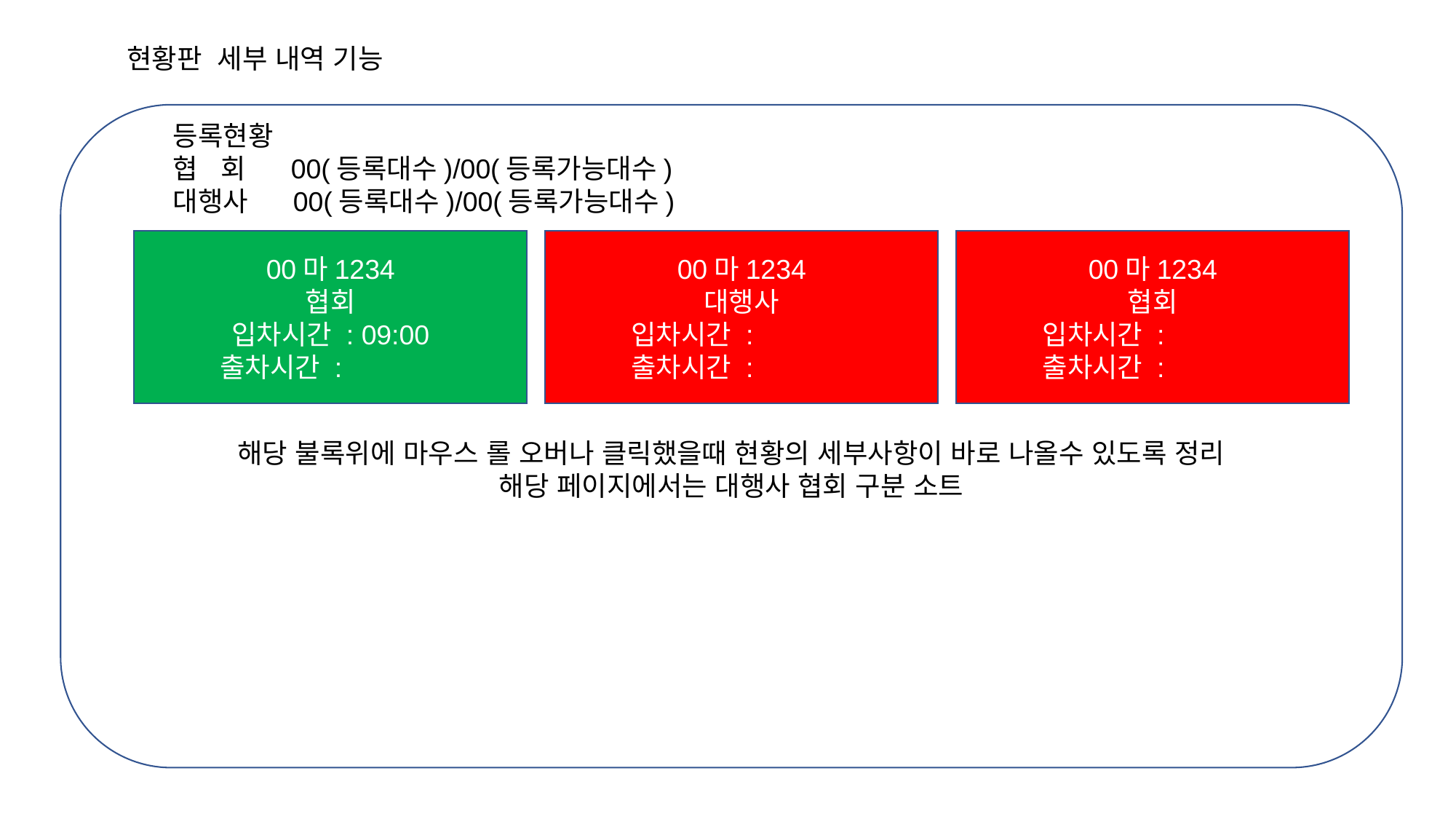

현황판  세부 내역 기능

해당 불록위에 마우스 롤 오버나 클릭했을때 현황의 세부사항이 바로 나올수 있도록 정리
해당 페이지에서는 대행사 협회 구분 소트
등록현황
협   회     00(등록대수)/00(등록가능대수)
대행사     00(등록대수)/00(등록가능대수)
00마1234
협회
입차시간 : 09:00
         출차시간 :
00마1234
대행사
         입차시간 :
         출차시간 :
00마1234
협회
         입차시간 :
         출차시간 :